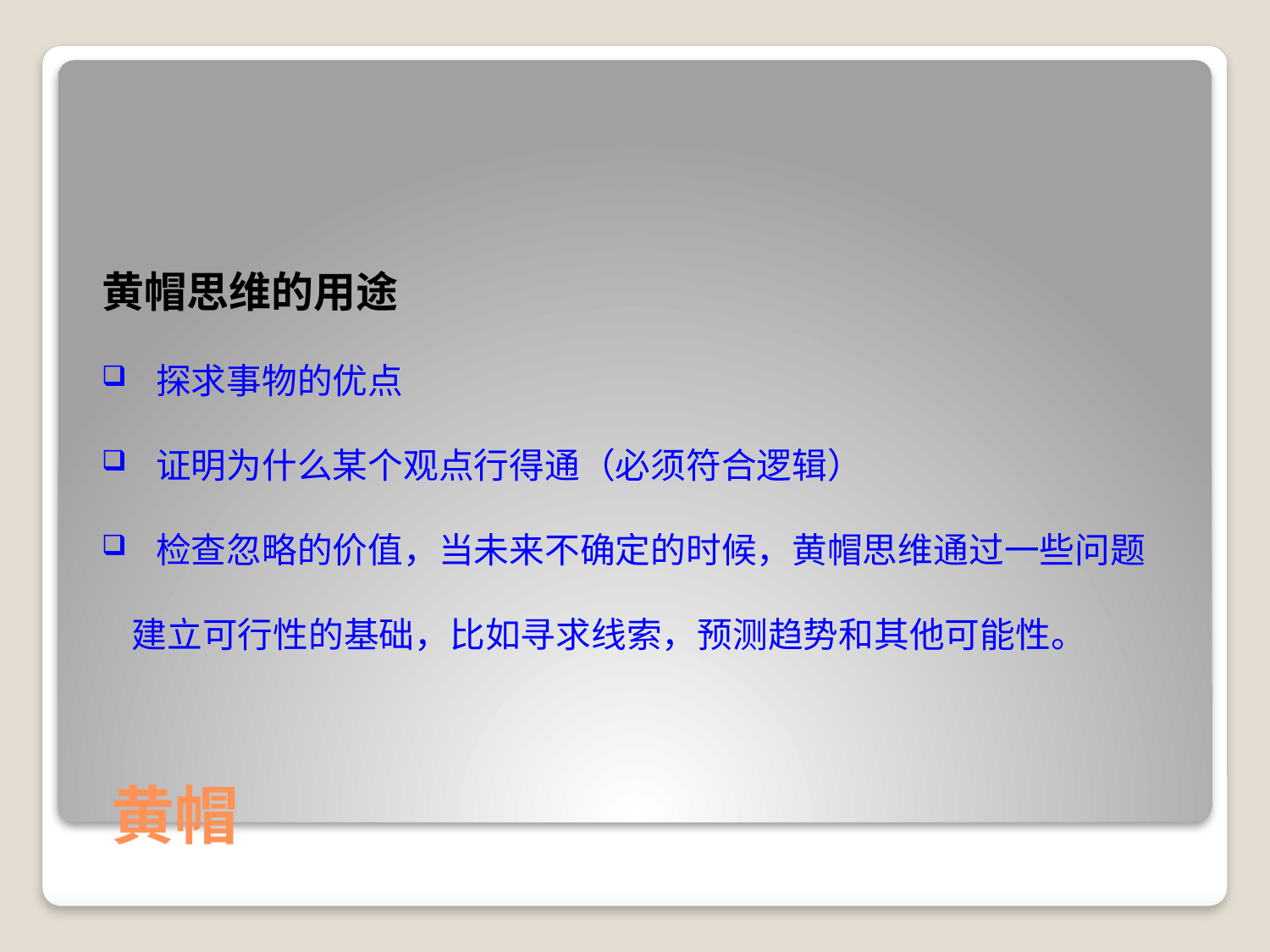

黄帽思维的用途
  探求事物的优点
  证明为什么某个观点行得通（必须符合逻辑）
  检查忽略的价值，当未来不确定的时候，黄帽思维通过一些问题建立可行性的基础，比如寻求线索，预测趋势和其他可能性。
# 黄帽